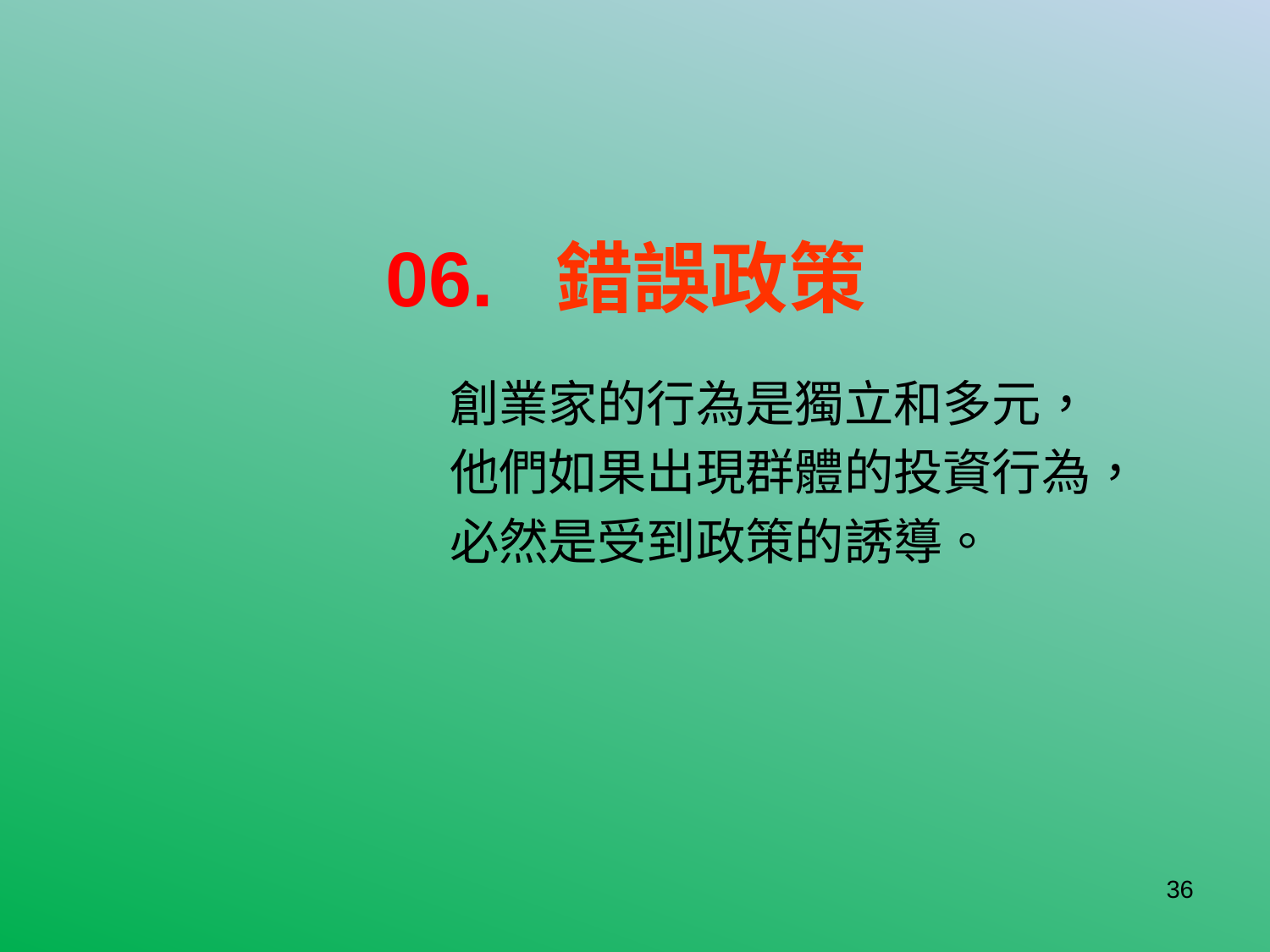

# 06.  錯誤政策
創業家的行為是獨立和多元，
他們如果出現群體的投資行為，
必然是受到政策的誘導。
36